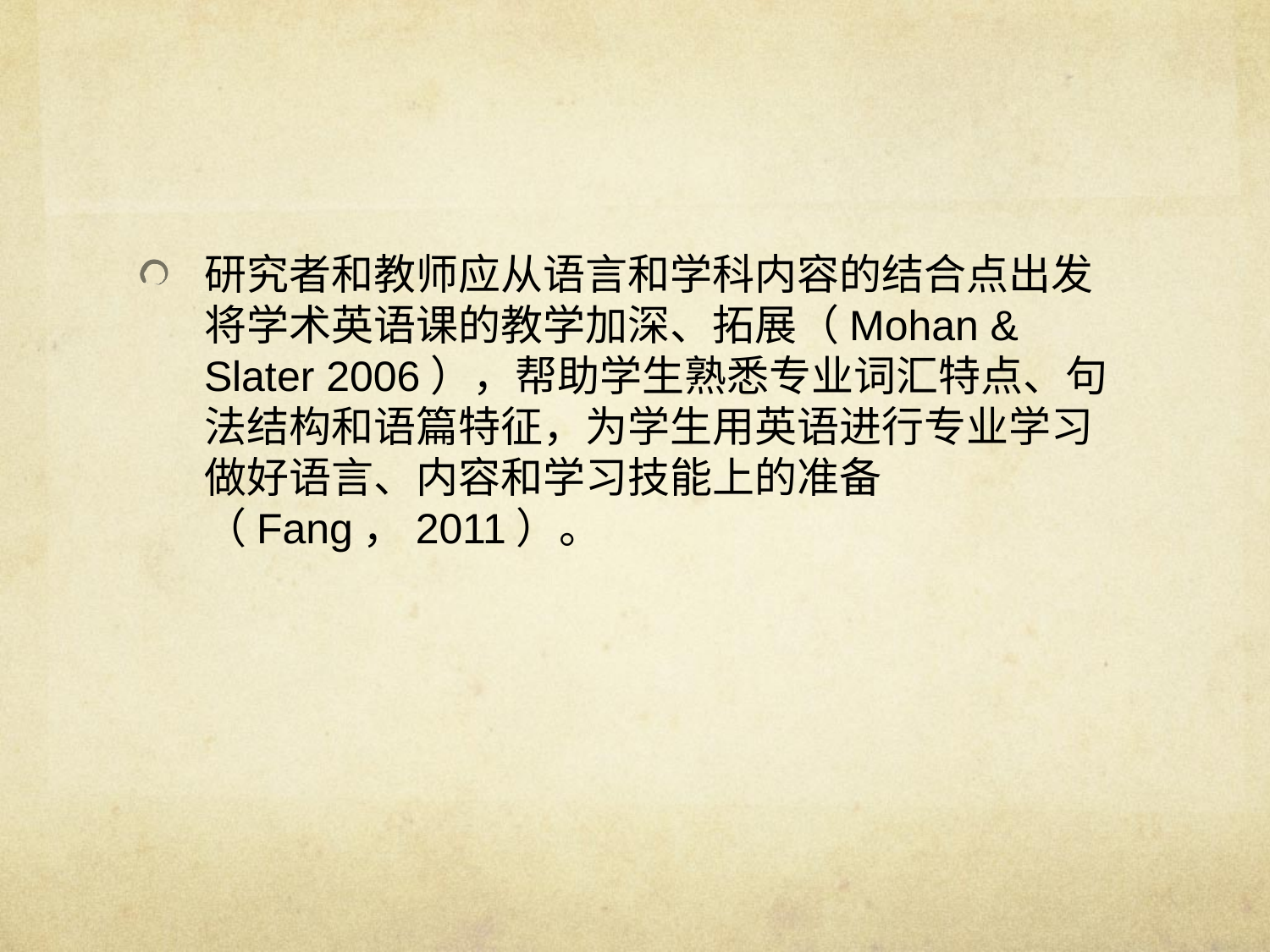

#
研究者和教师应从语言和学科内容的结合点出发将学术英语课的教学加深、拓展（Mohan & Slater 2006），帮助学生熟悉专业词汇特点、句法结构和语篇特征，为学生用英语进行专业学习做好语言、内容和学习技能上的准备（Fang，2011）。